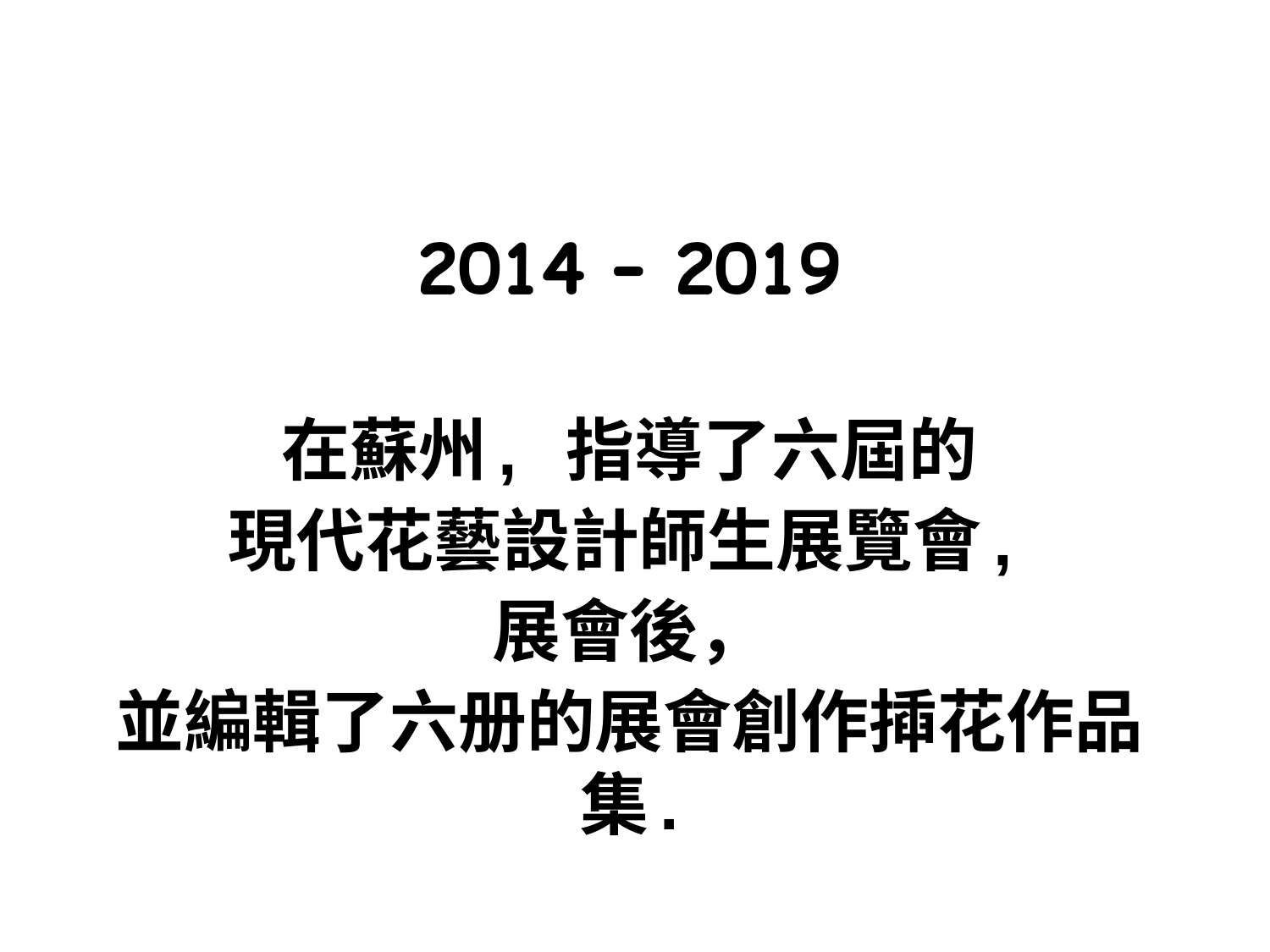

#

2014 – 2019

在蘇州,  指導了六屆的
現代花藝設計師生展覽會,
展會後，
並編輯了六册的展會創作揷花作品集.